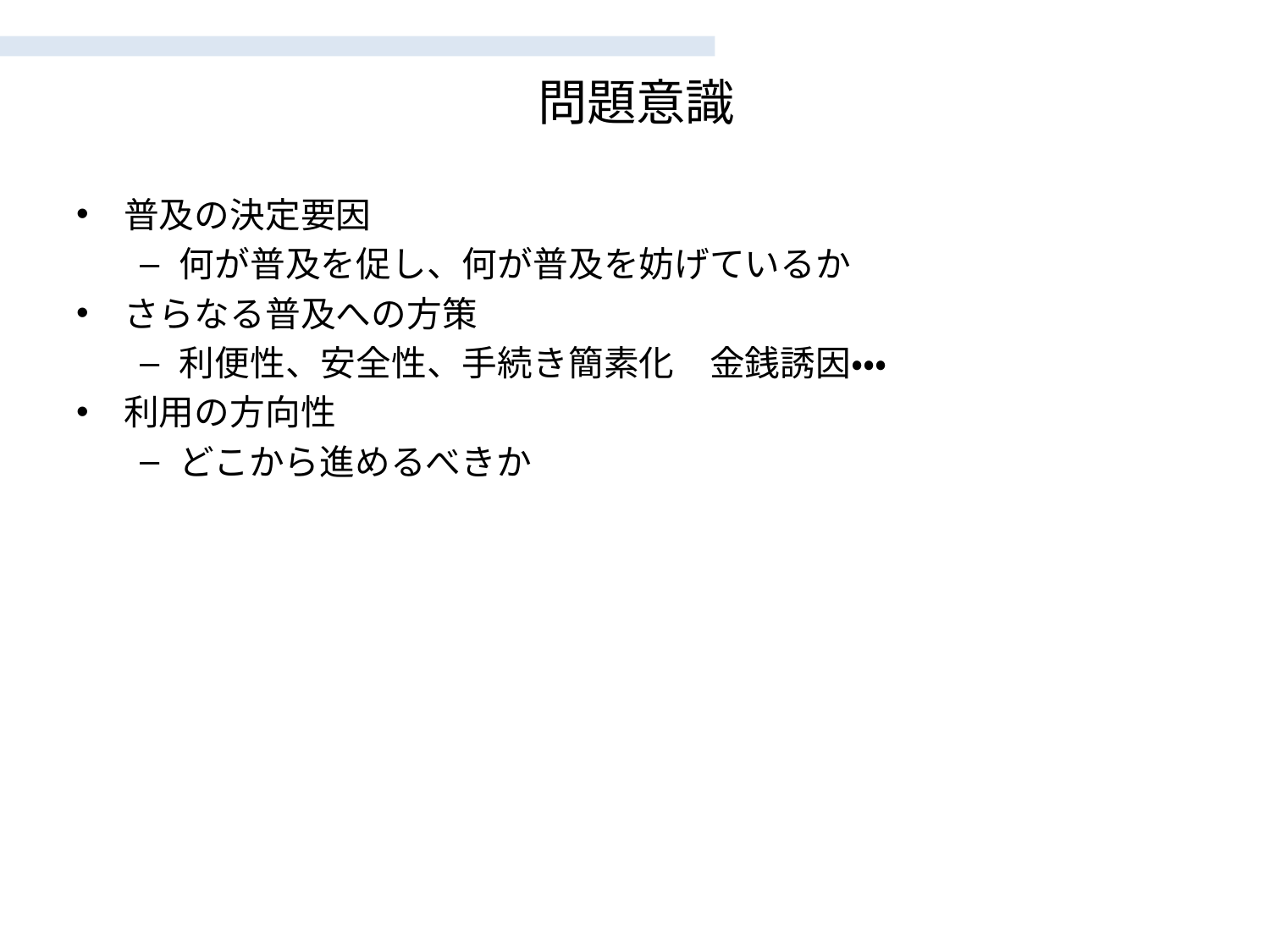

# 問題意識
普及の決定要因
何が普及を促し、何が普及を妨げているか
さらなる普及への方策
利便性、安全性、手続き簡素化　金銭誘因・・・
利用の方向性
どこから進めるべきか